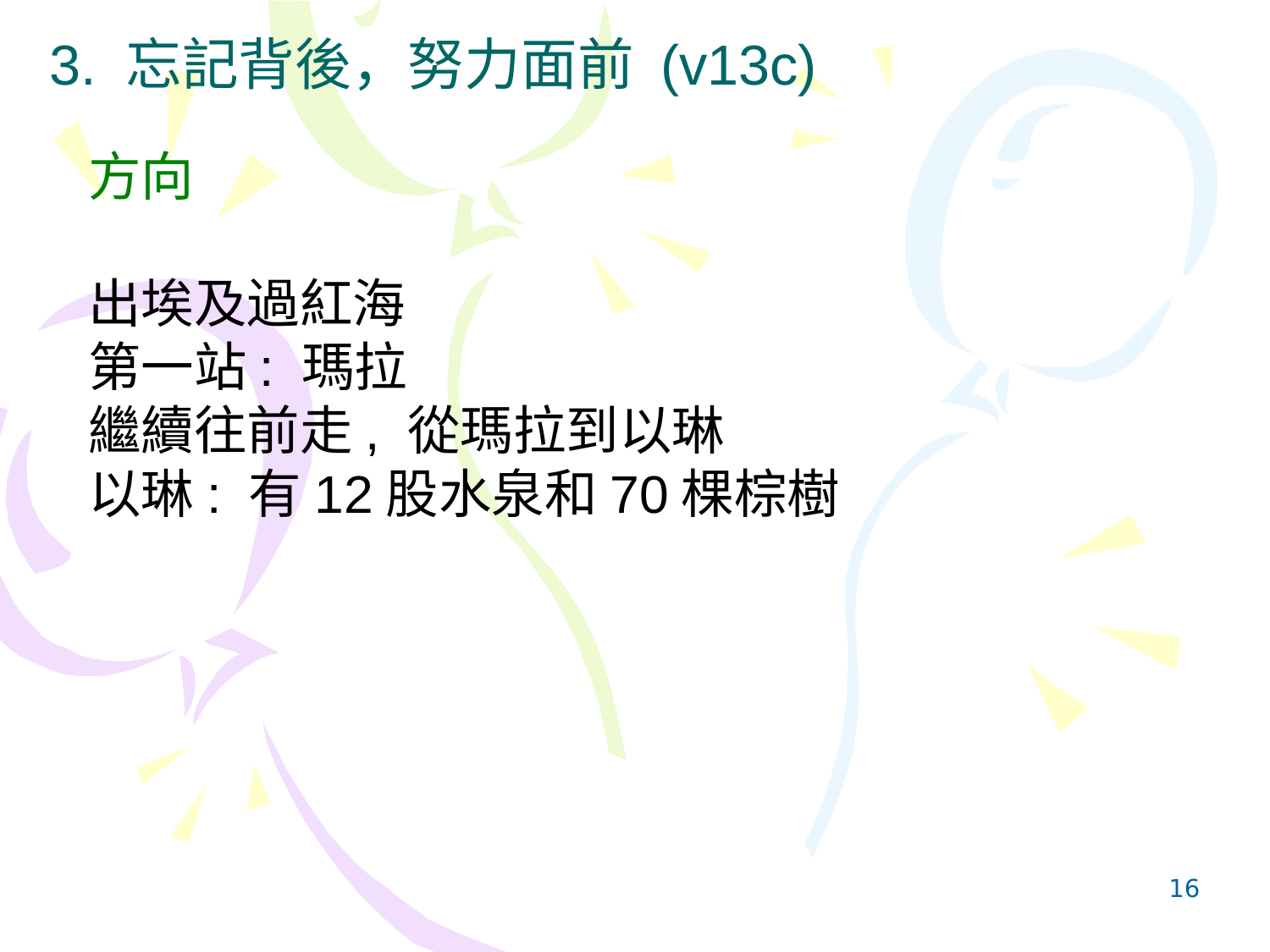

# 3. 忘記背後，努力面前 (v13c)
   方向

   出埃及過紅海
   第一站: 瑪拉
   繼續往前走, 從瑪拉到以琳
   以琳: 有12股水泉和70棵棕樹
16